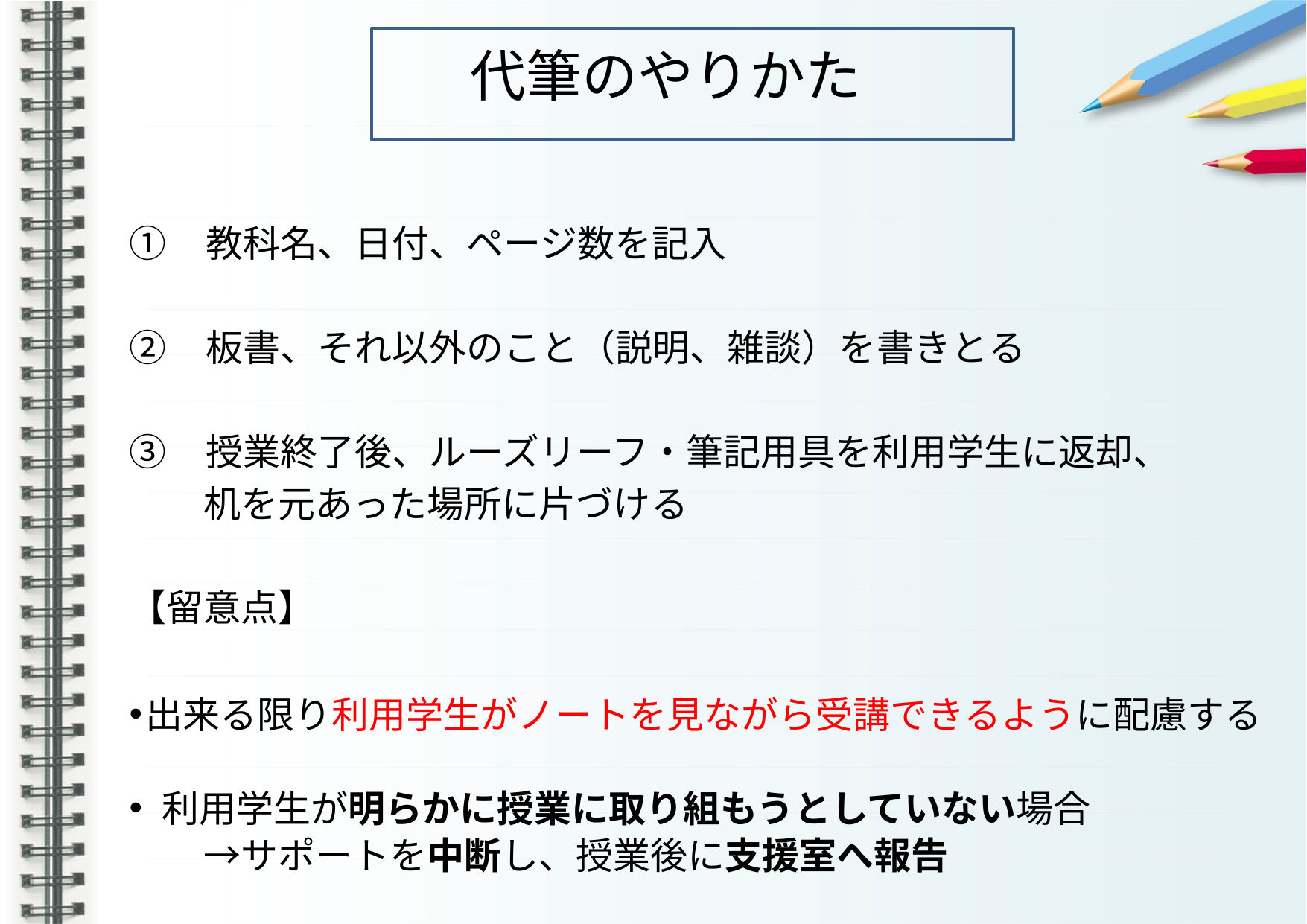

# 代筆のやりかた

①　教科名、日付、ページ数を記入

②　板書、それ以外のこと（説明、雑談）を書きとる

③　授業終了後、ルーズリーフ・筆記用具を利用学生に返却、
　　机を元あった場所に片づける

【留意点】

出来る限り利用学生がノートを見ながら受講できるように配慮する

利用学生が明らかに授業に取り組もうとしていない場合
　　→サポートを中断し、授業後に支援室へ報告